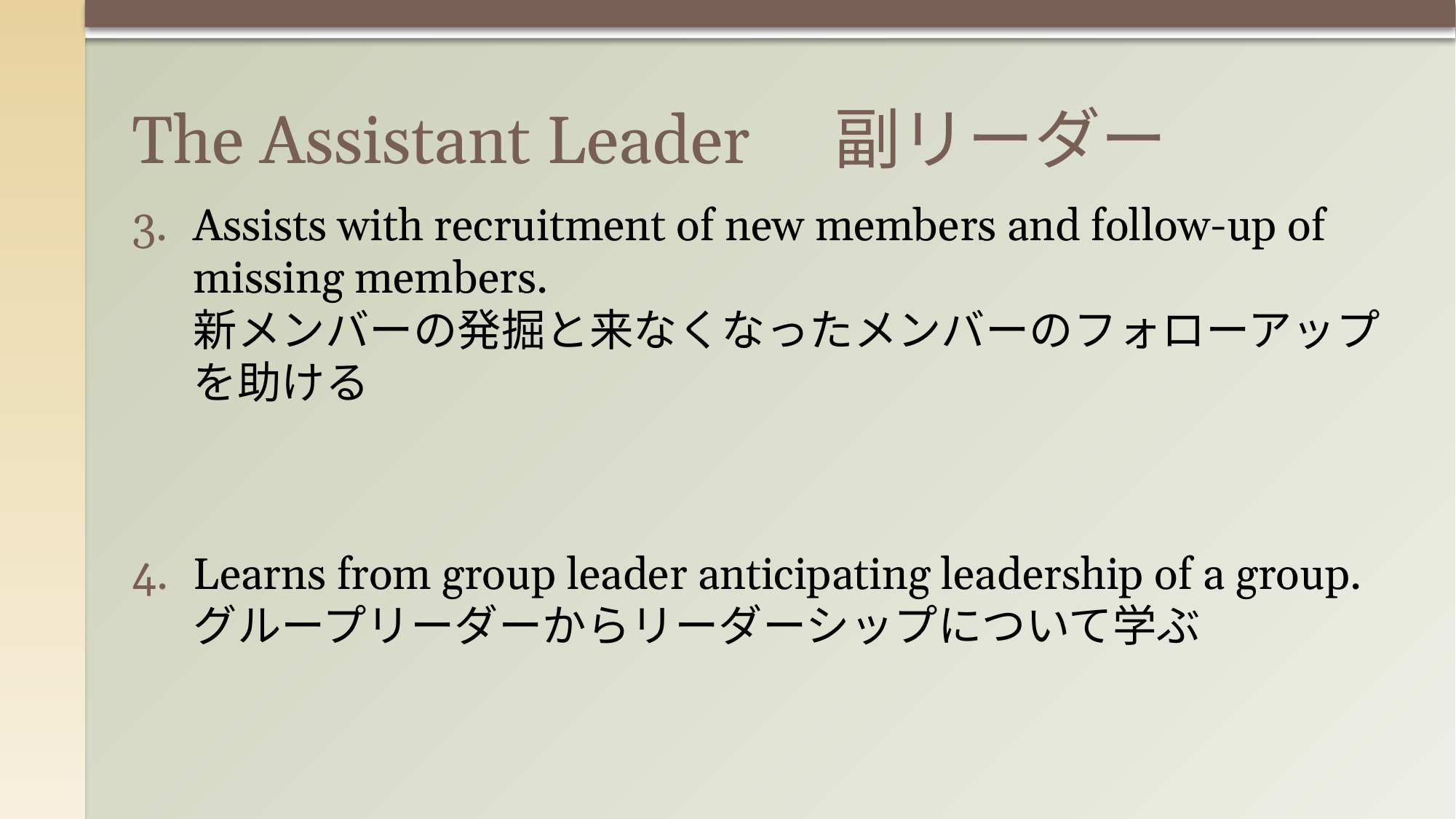

# The Assistant Leader　副リーダー
Assists with recruitment of new members and follow-up of missing members.
新メンバーの発掘と来なくなったメンバーのフォローアップを助ける

Learns from group leader anticipating leadership of a group.
グループリーダーからリーダーシップについて学ぶ